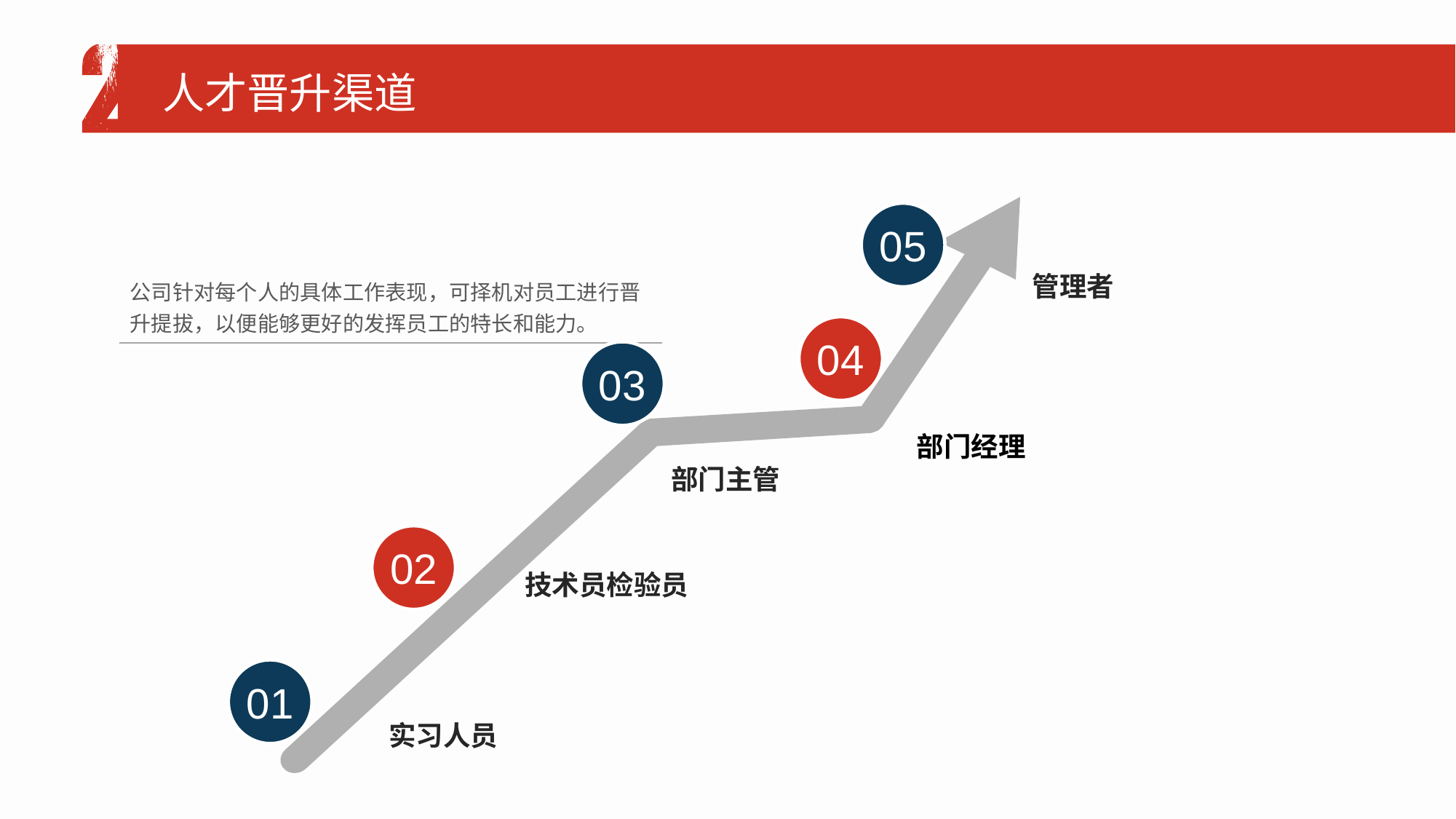

人才晋升渠道
05
管理者
公司针对每个人的具体工作表现，可择机对员工进行晋升提拔，以便能够更好的发挥员工的特长和能力。
04
部门经理
03
部门主管

02
技术员检验员
01
实习人员